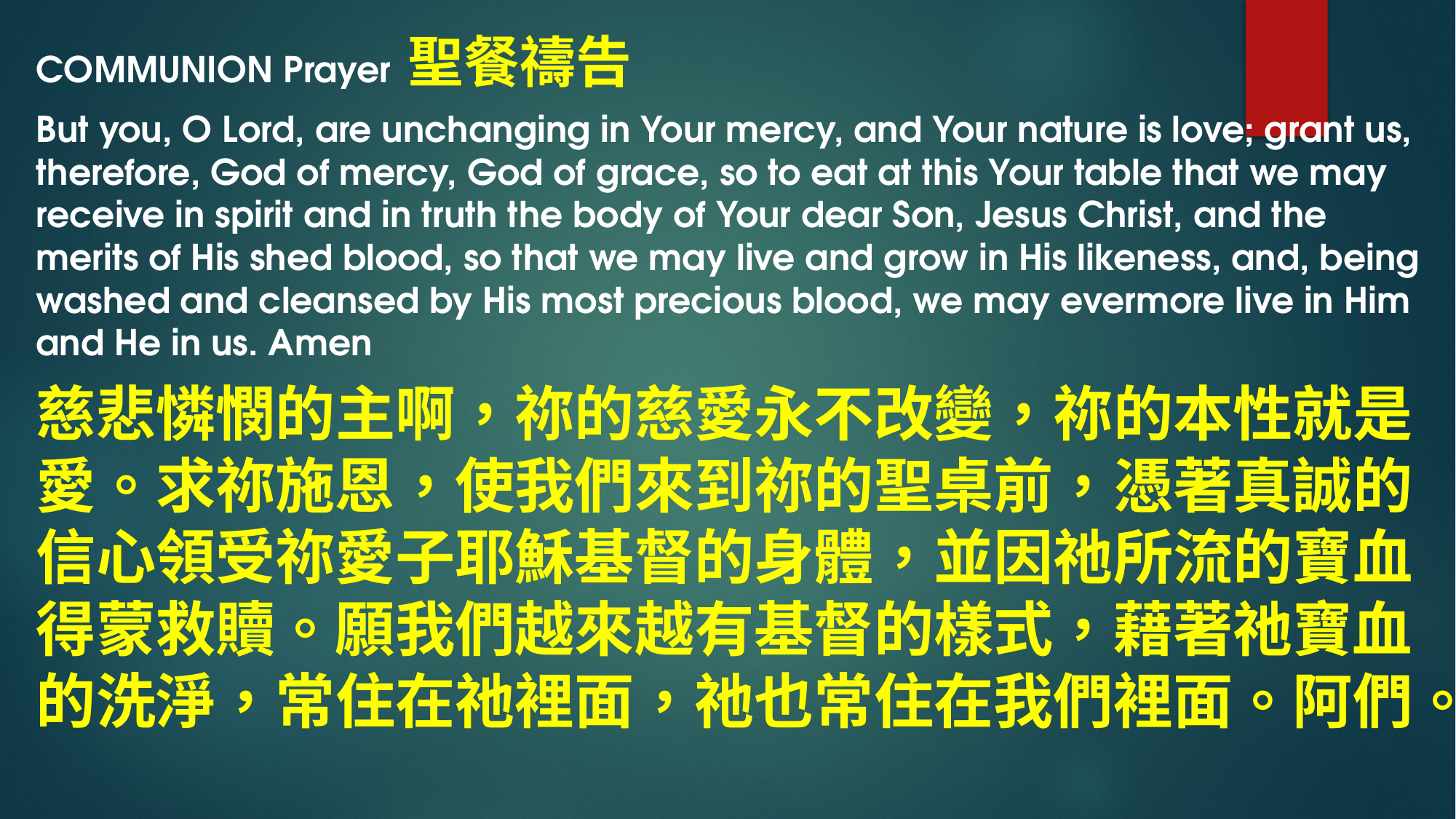

COMMUNION Prayer 聖餐禱告
But you, O Lord, are unchanging in Your mercy, and Your nature is love; grant us, therefore, God of mercy, God of grace, so to eat at this Your table that we may receive in spirit and in truth the body of Your dear Son, Jesus Christ, and the merits of His shed blood, so that we may live and grow in His likeness, and, being washed and cleansed by His most precious blood, we may evermore live in Him and He in us. Amen
慈悲憐憫的主啊，祢的慈愛永不改變，祢的本性就是愛。求祢施恩，使我們來到祢的聖桌前，憑著真誠的信心領受祢愛子耶穌基督的身體，並因祂所流的寶血得蒙救贖。願我們越來越有基督的樣式，藉著祂寶血的洗淨，常住在祂裡面，祂也常住在我們裡面。阿們。